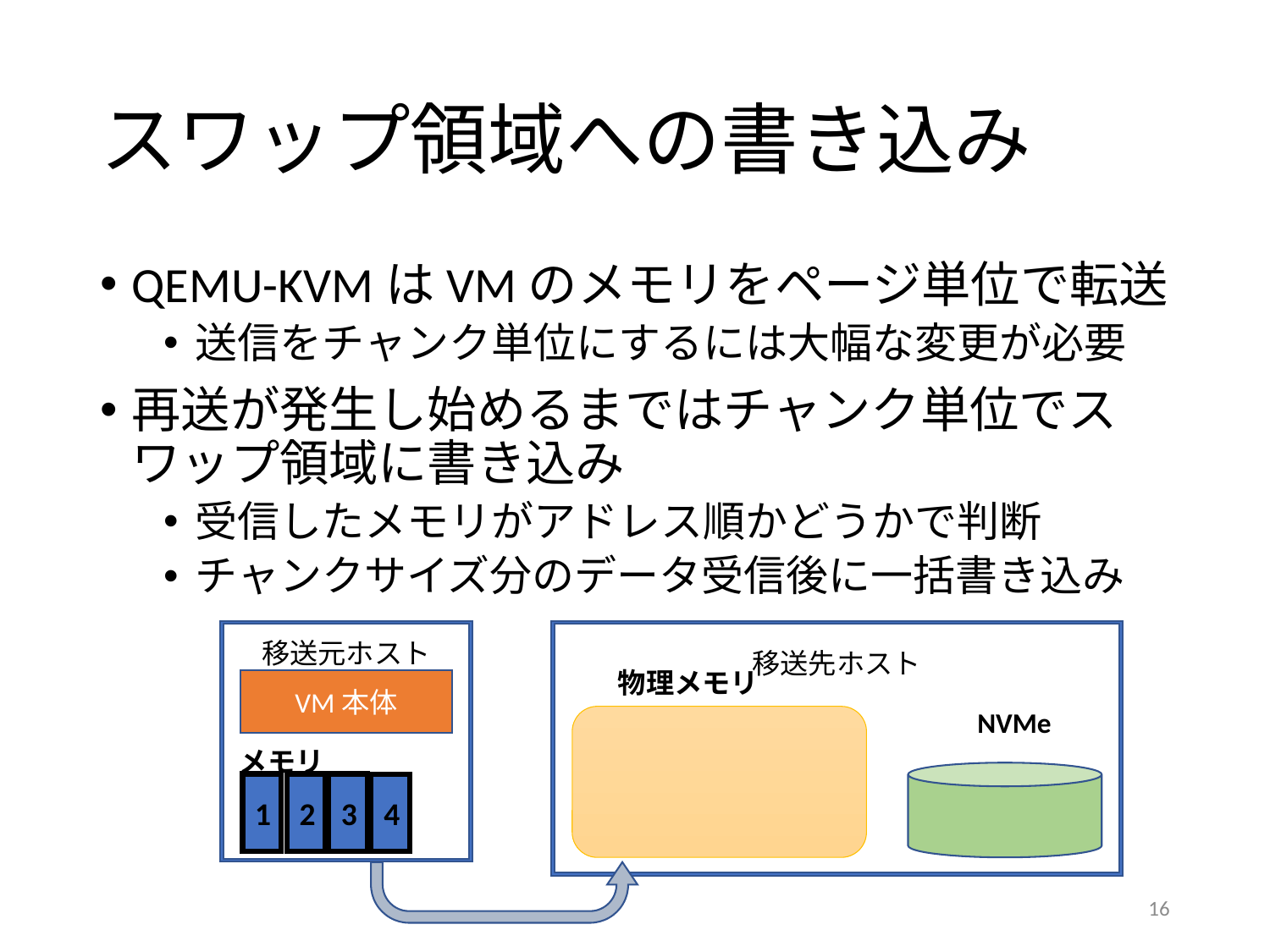

# スワップ領域への書き込み
QEMU-KVMはVMのメモリをページ単位で転送
送信をチャンク単位にするには大幅な変更が必要
再送が発生し始めるまではチャンク単位でスワップ領域に書き込み
受信したメモリがアドレス順かどうかで判断
チャンクサイズ分のデータ受信後に一括書き込み
移送元ホスト

VM本体
移送先ホスト

物理メモリ
NVMe

メモリ

1
2
3
4

16